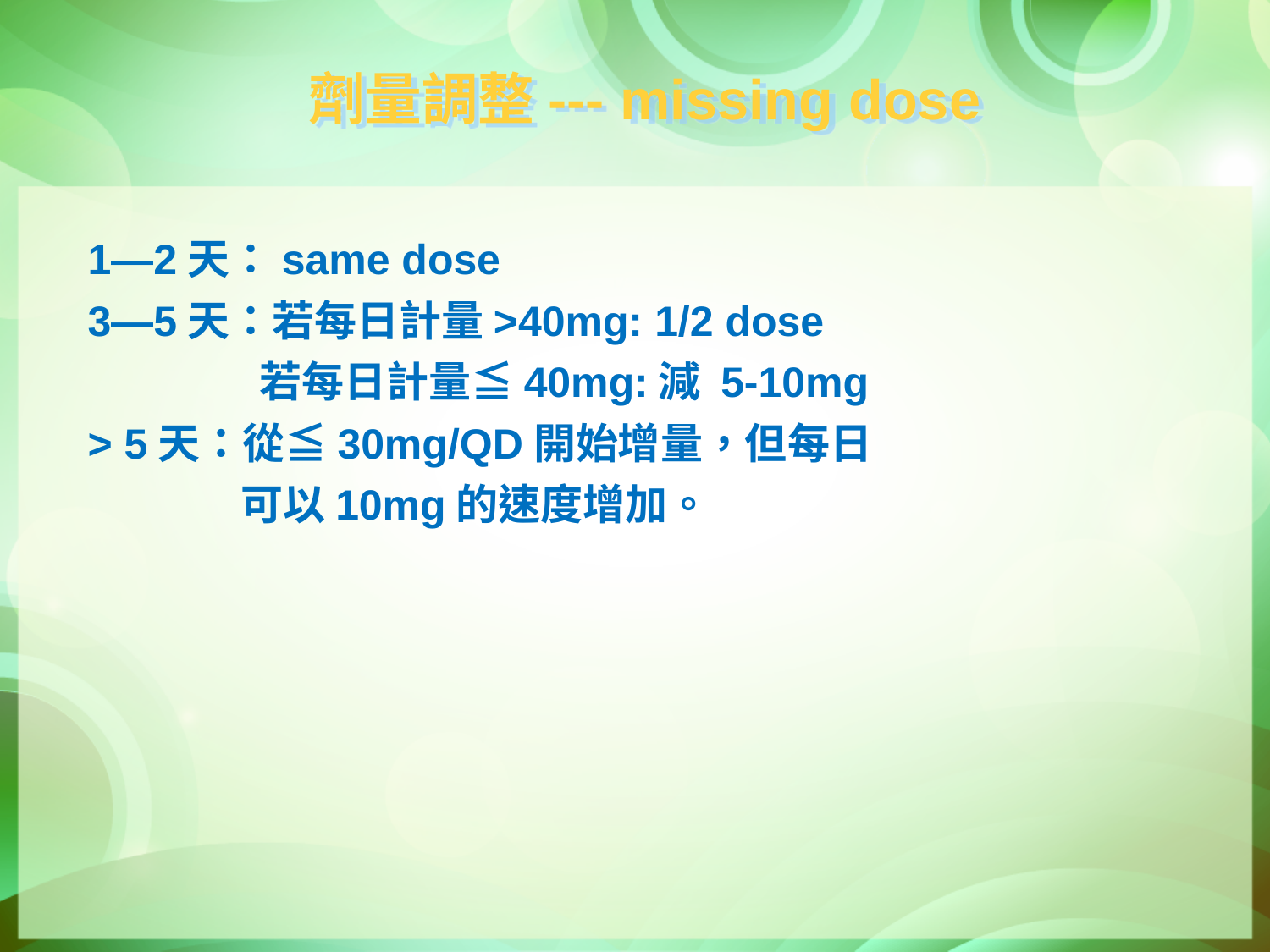

劑量調整--- missing dose
1—2天：same dose
3—5天：若每日計量>40mg: 1/2 dose
                 若每日計量≦40mg:減 5-10mg
> 5天：從≦30mg/QD開始增量，但每日
               可以10mg的速度增加。